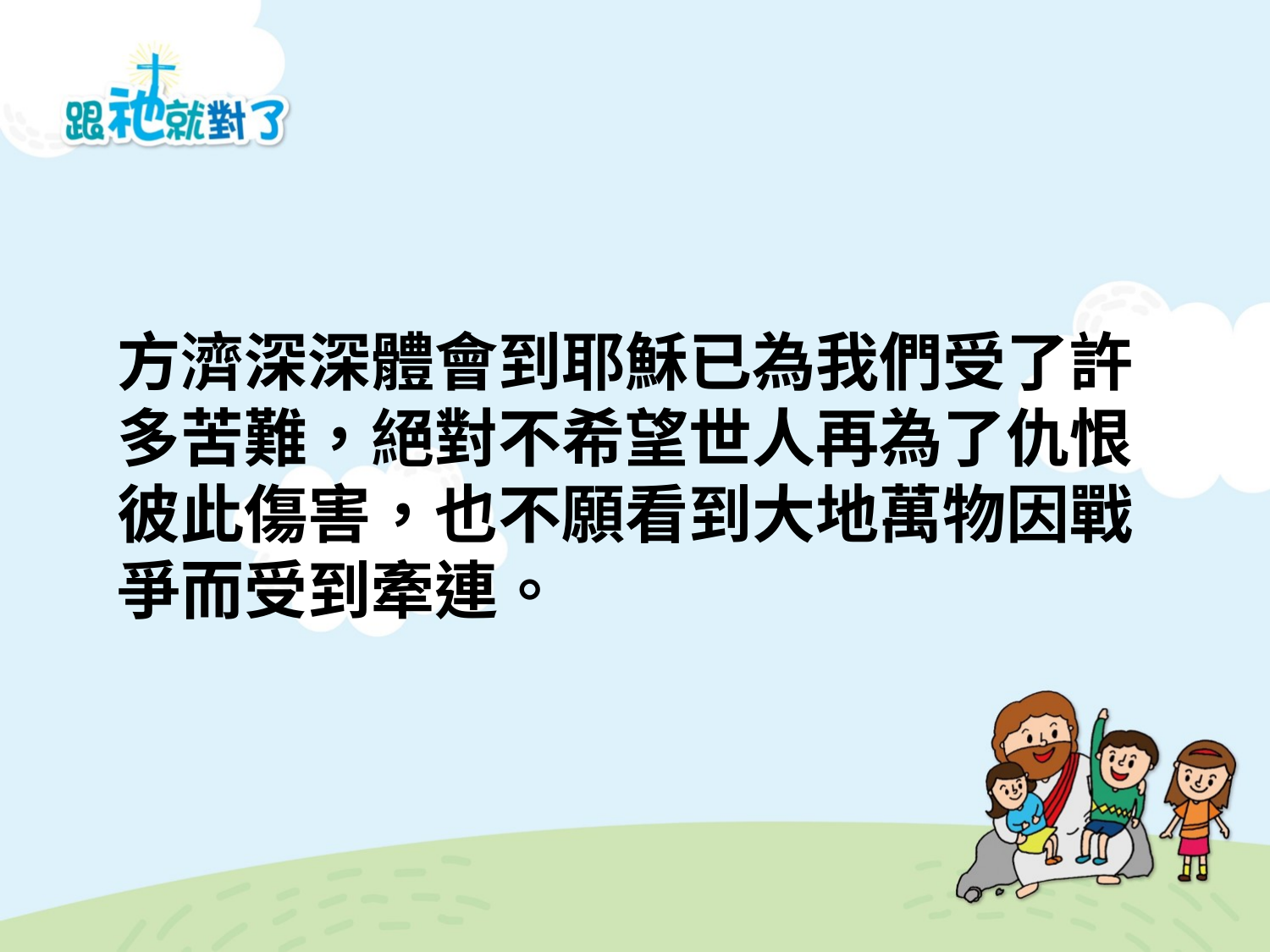

方濟深深體會到耶穌已為我們受了許多苦難，絕對不希望世人再為了仇恨彼此傷害，也不願看到大地萬物因戰爭而受到牽連。